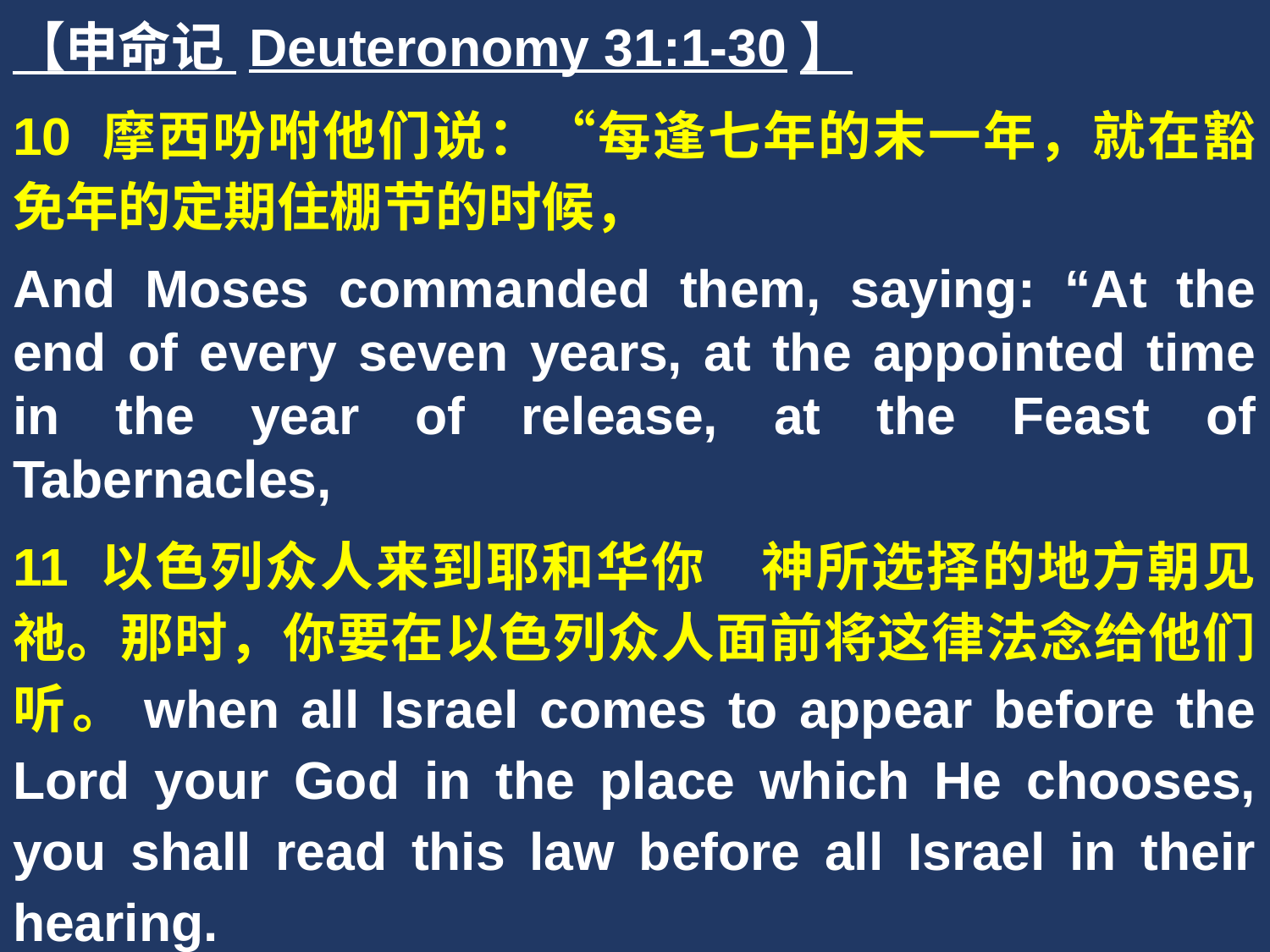

【申命记 Deuteronomy 31:1-30】
10 摩西吩咐他们说：“每逢七年的末一年，就在豁免年的定期住棚节的时候，
And Moses commanded them, saying: “At the end of every seven years, at the appointed time in the year of release, at the Feast of Tabernacles,
11 以色列众人来到耶和华你　神所选择的地方朝见祂。那时，你要在以色列众人面前将这律法念给他们听。when all Israel comes to appear before the Lord your God in the place which He chooses, you shall read this law before all Israel in their hearing.